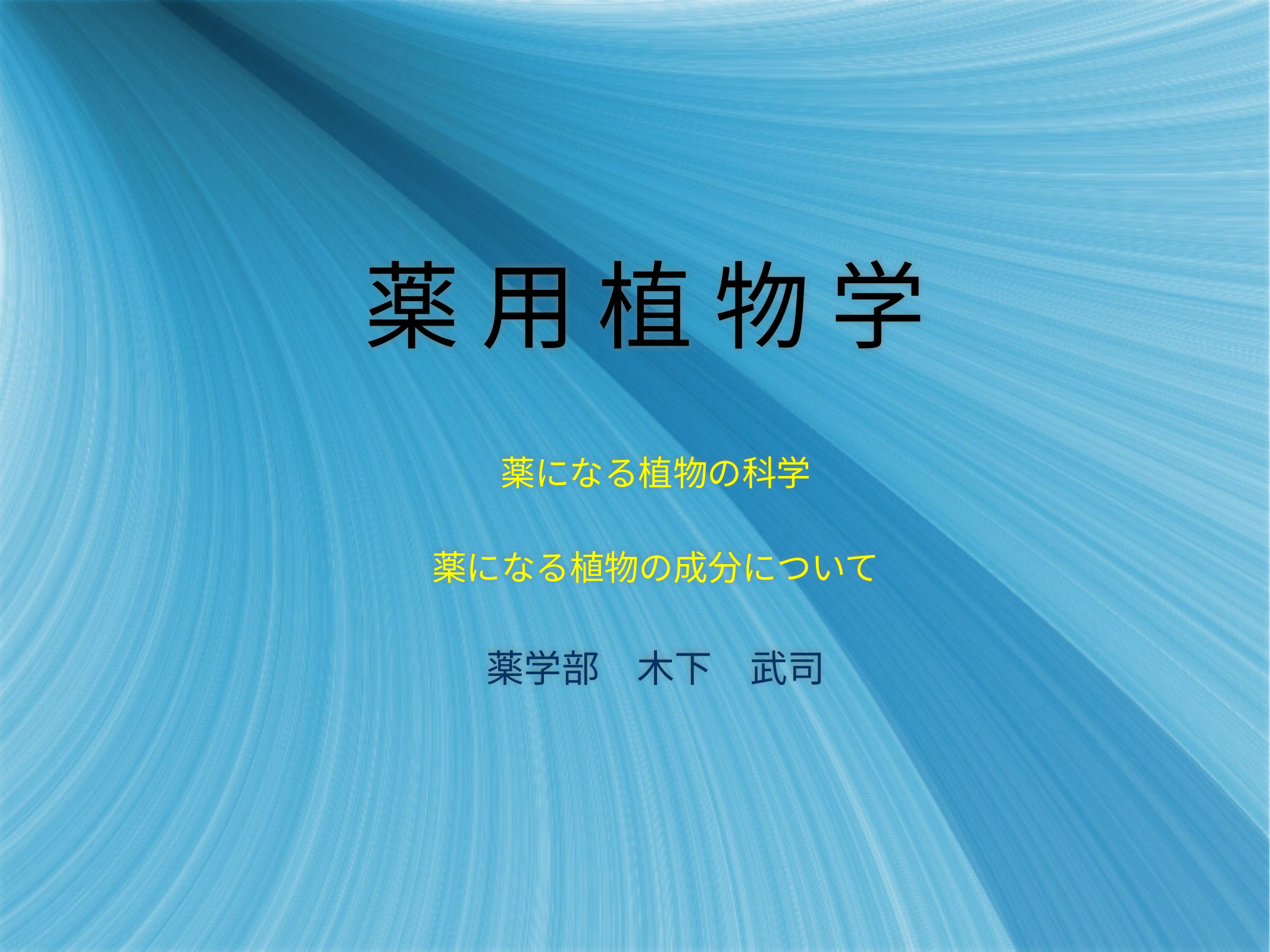

# 薬 用 植 物 学
薬になる植物の科学

薬になる植物の成分について

薬学部　木下　武司